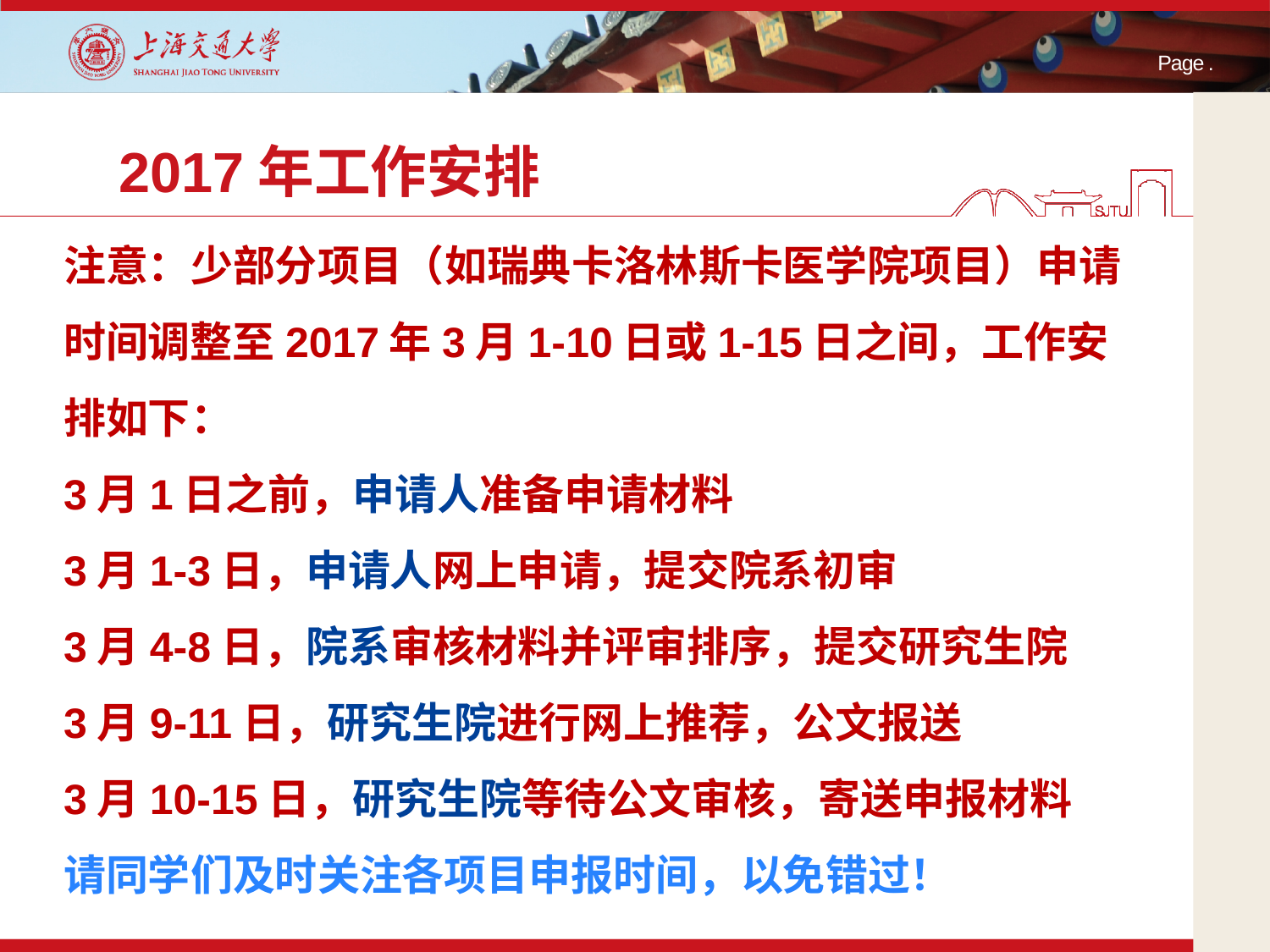

40

# 2017年工作安排
注意：少部分项目（如瑞典卡洛林斯卡医学院项目）申请时间调整至2017年3月1-10日或1-15日之间，工作安排如下：
3月1日之前，申请人准备申请材料
3月1-3日，申请人网上申请，提交院系初审
3月4-8日，院系审核材料并评审排序，提交研究生院
3月9-11日，研究生院进行网上推荐，公文报送
3月10-15日，研究生院等待公文审核，寄送申报材料
请同学们及时关注各项目申报时间，以免错过！